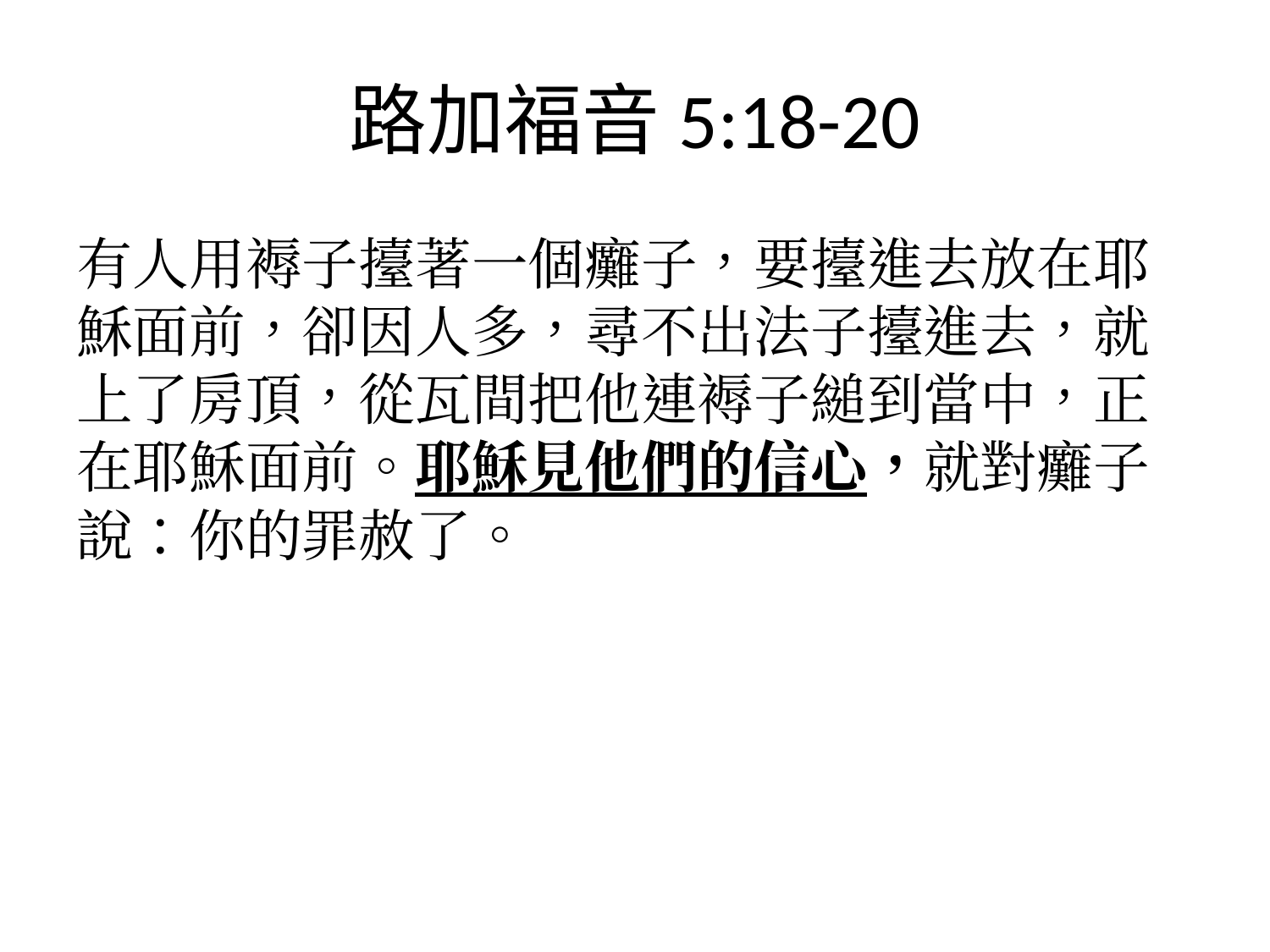

# 路加福音5:18-20
有人用褥子擡著一個癱子，要擡進去放在耶穌面前，卻因人多，尋不出法子擡進去，就上了房頂，從瓦間把他連褥子縋到當中，正在耶穌面前。耶穌見他們的信心，就對癱子說：你的罪赦了。